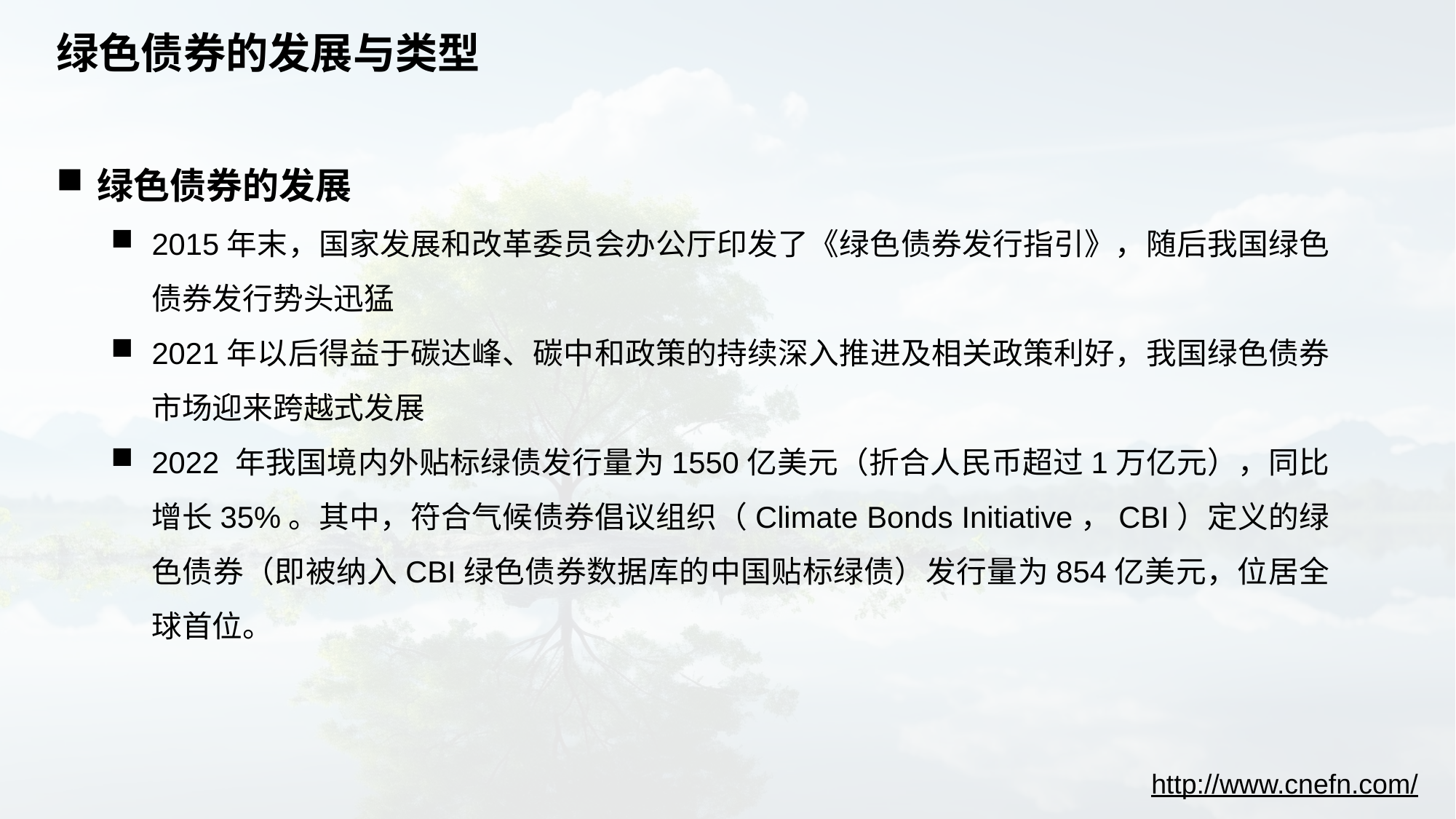

# 绿色债券的发展与类型
绿色债券的发展
2015年末，国家发展和改革委员会办公厅印发了《绿色债券发行指引》，随后我国绿色债券发行势头迅猛
2021年以后得益于碳达峰、碳中和政策的持续深入推进及相关政策利好，我国绿色债券市场迎来跨越式发展
2022 年我国境内外贴标绿债发行量为1550亿美元（折合人民币超过1万亿元），同比增长35%。其中，符合气候债券倡议组织（Climate Bonds Initiative，CBI）定义的绿色债券（即被纳入CBI绿色债券数据库的中国贴标绿债）发行量为854亿美元，位居全球首位。